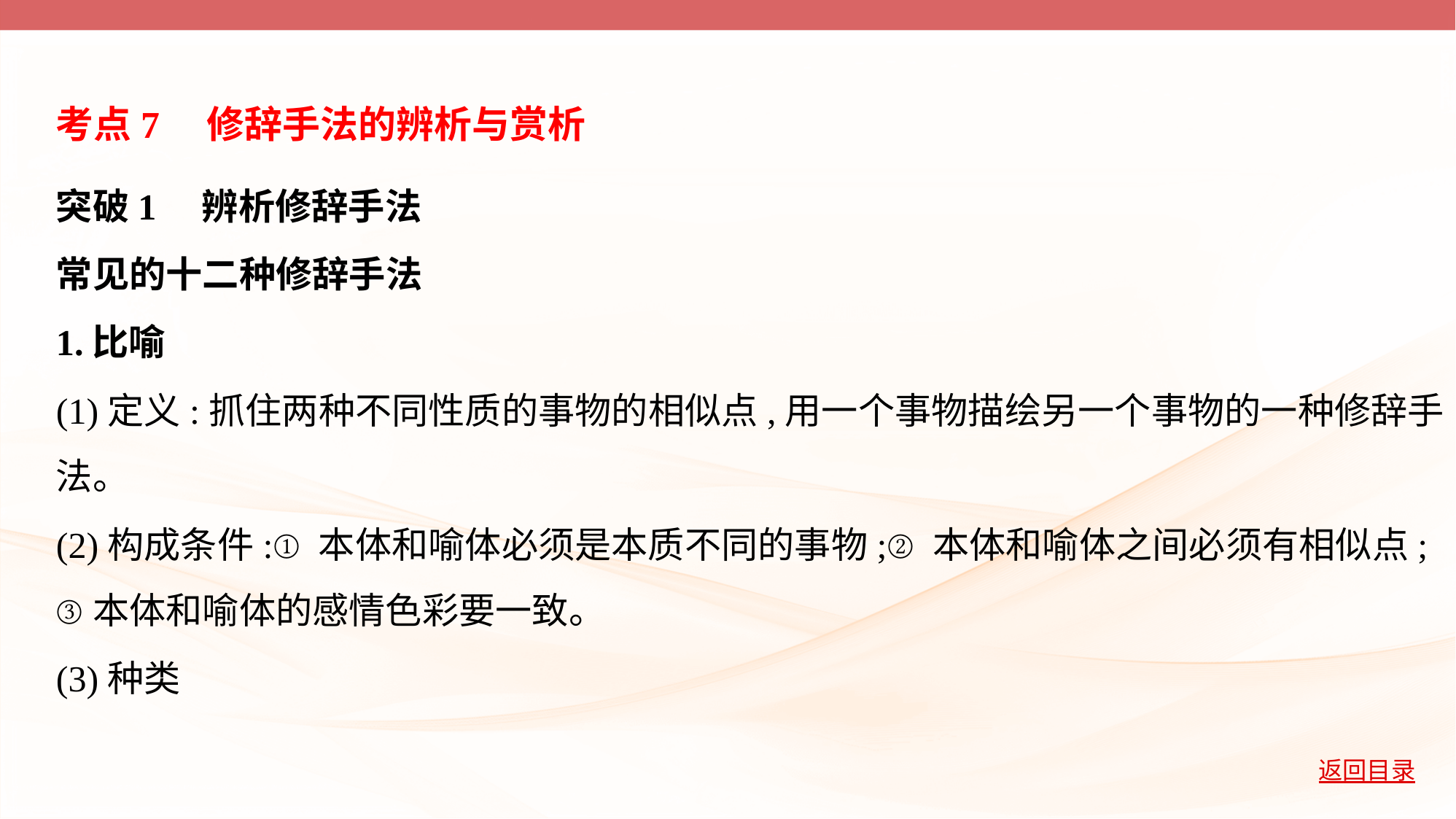

考点7　修辞手法的辨析与赏析
突破1　辨析修辞手法
常见的十二种修辞手法
1.比喻
(1)定义:抓住两种不同性质的事物的相似点,用一个事物描绘另一个事物的一种修辞手
法。
(2)构成条件:①本体和喻体必须是本质不同的事物;②本体和喻体之间必须有相似点;
③本体和喻体的感情色彩要一致。
(3)种类